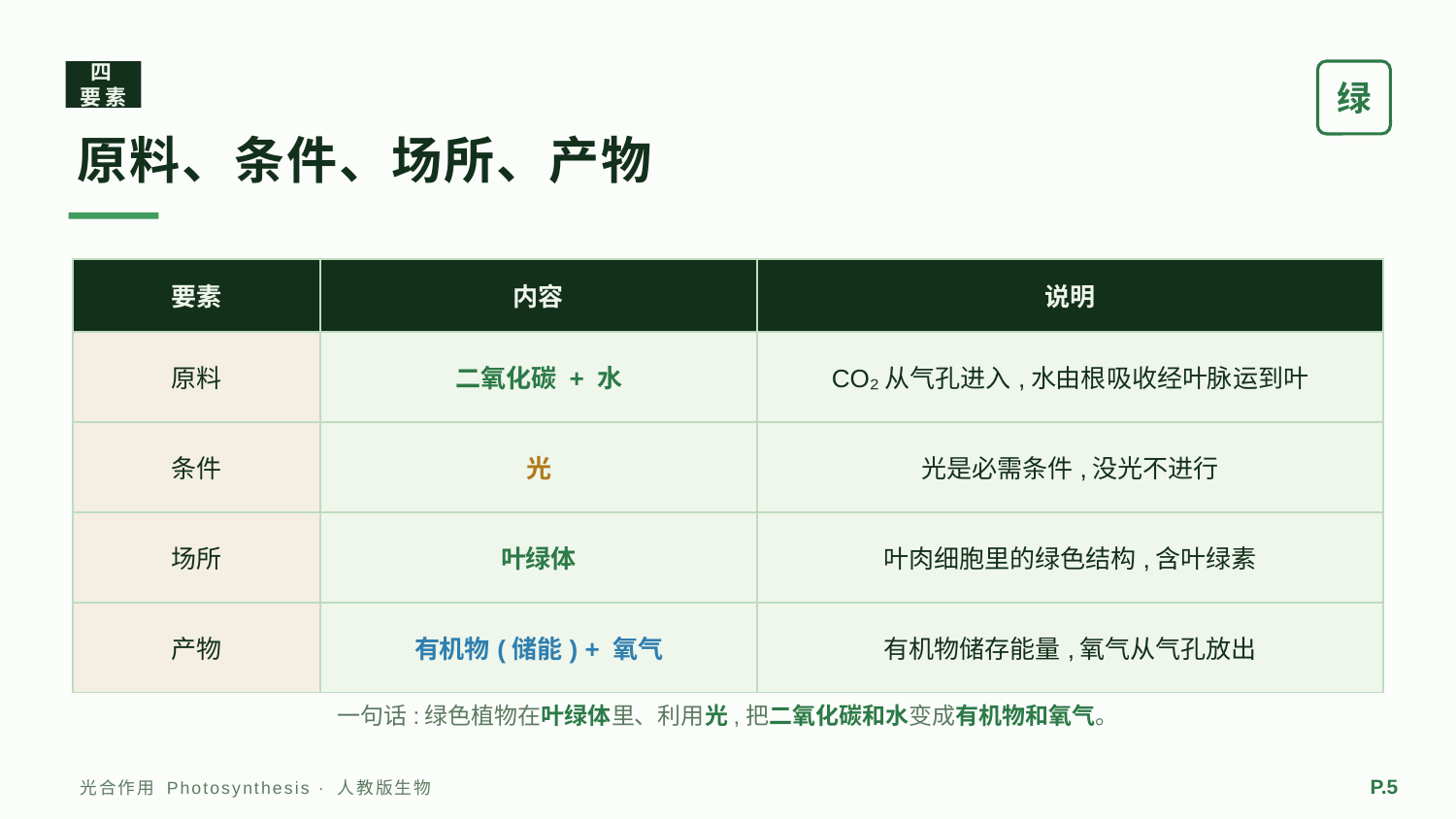

四要素
绿

原料、条件、场所、产物

| 要素 | 内容 | 说明 |
| --- | --- | --- |
| 原料 | 二氧化碳 + 水 | CO₂从气孔进入,水由根吸收经叶脉运到叶 |
| 条件 | 光 | 光是必需条件,没光不进行 |
| 场所 | 叶绿体 | 叶肉细胞里的绿色结构,含叶绿素 |
| 产物 | 有机物(储能) + 氧气 | 有机物储存能量,氧气从气孔放出 |
一句话:绿色植物在叶绿体里、利用光,把二氧化碳和水变成有机物和氧气。
P.5
光合作用 Photosynthesis · 人教版生物